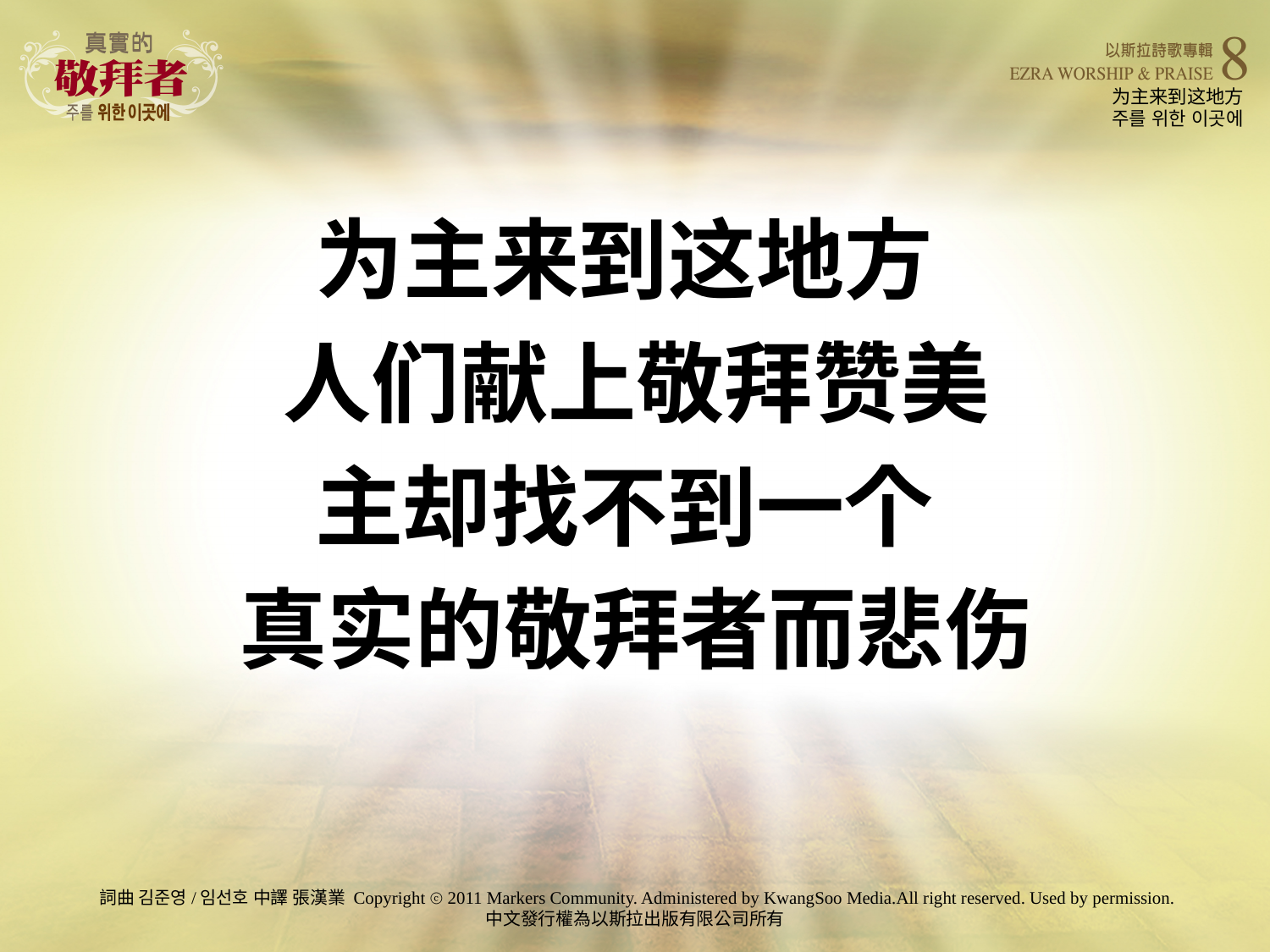

# 为主来到这地方 주를 위한 이곳에
为主来到这地方
人们献上敬拜赞美
主却找不到一个
真实的敬拜者而悲伤

詞曲 김준영/임선호 中譯 張漢業	Copyright ⓒ 2011 Markers Community. Administered by KwangSoo Media.All right reserved. Used by permission.
中文發行權為以斯拉出版有限公司所有